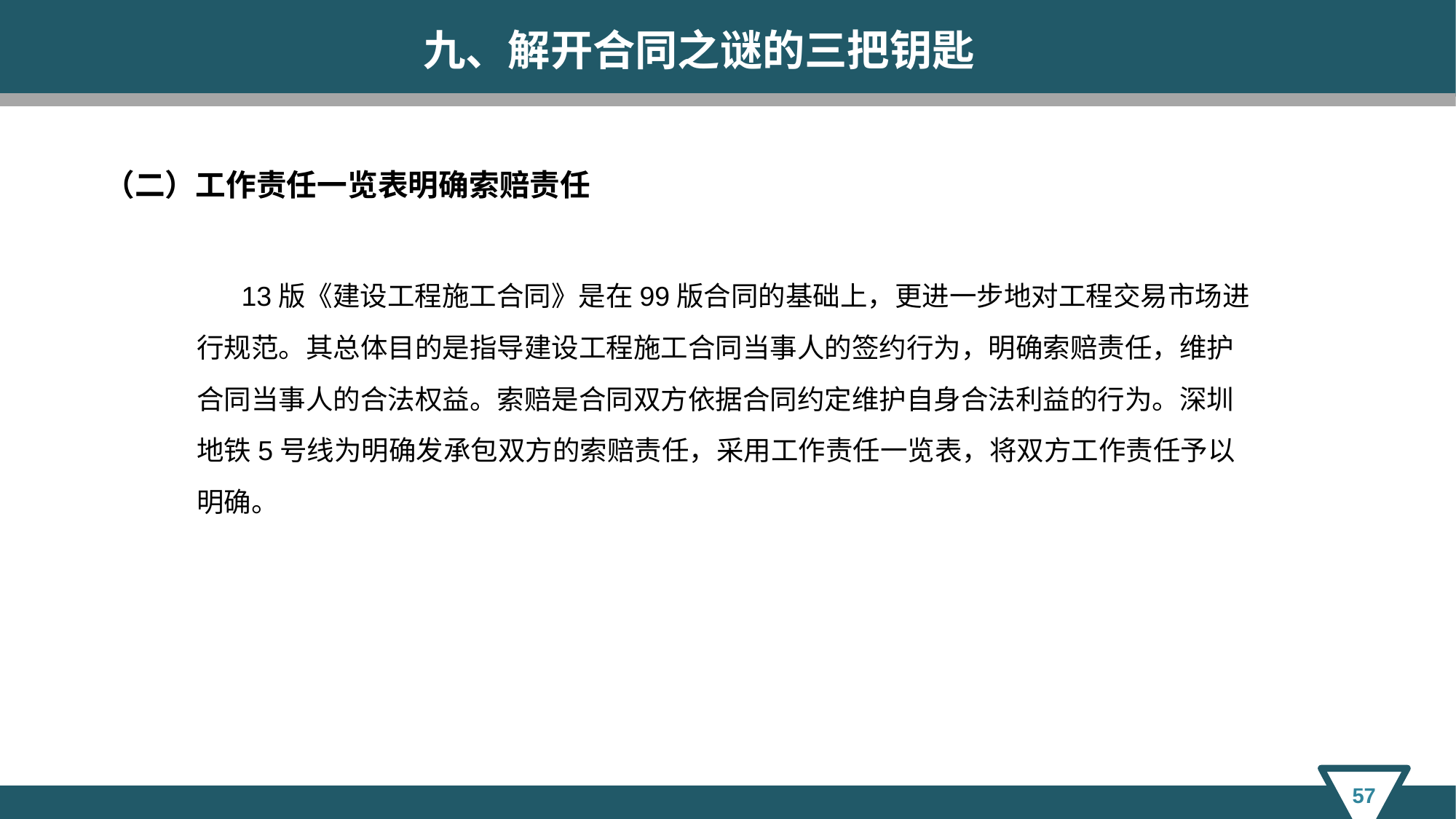

九、解开合同之谜的三把钥匙
（二）工作责任一览表明确索赔责任
       13版《建设工程施工合同》是在99版合同的基础上，更进一步地对工程交易市场进行规范。其总体目的是指导建设工程施工合同当事人的签约行为，明确索赔责任，维护合同当事人的合法权益。索赔是合同双方依据合同约定维护自身合法利益的行为。深圳地铁5号线为明确发承包双方的索赔责任，采用工作责任一览表，将双方工作责任予以明确。